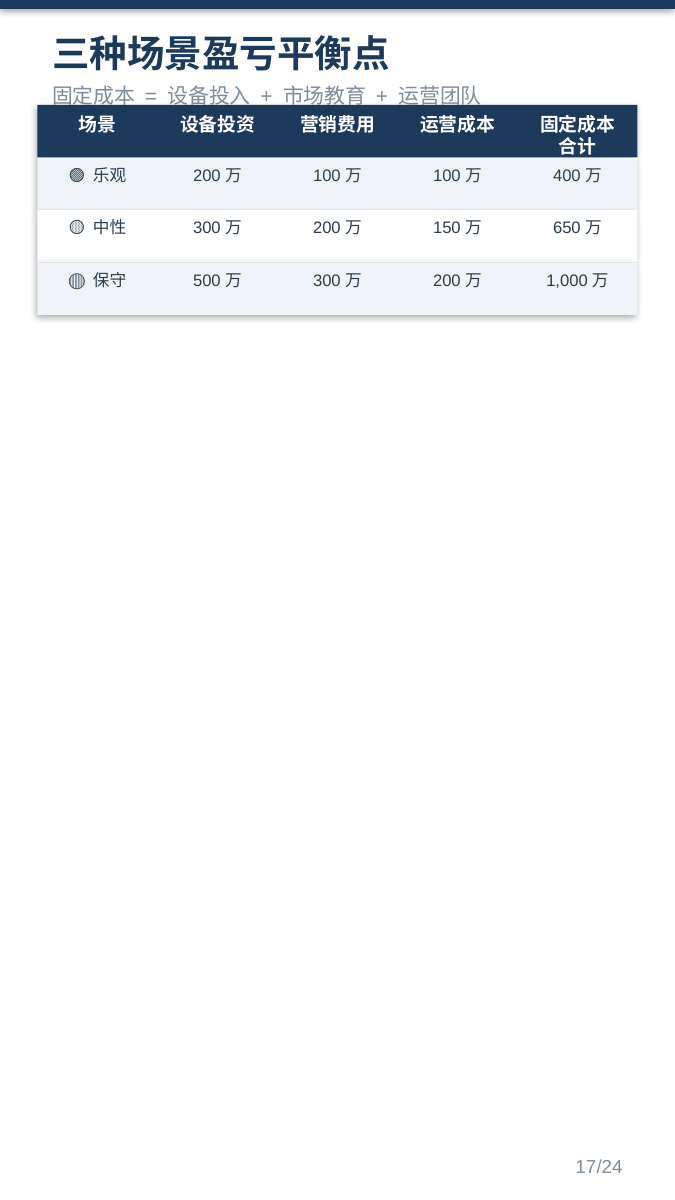

三种场景盈亏平衡点
固定成本 = 设备投入 + 市场教育 + 运营团队

场景
设备投资
营销费用
运营成本
固定成本合计

🟢 乐观
200万
100万
100万
400万

🟡 中性
300万
200万
150万
650万

🔴 保守
500万
300万
200万
1,000万
17/24